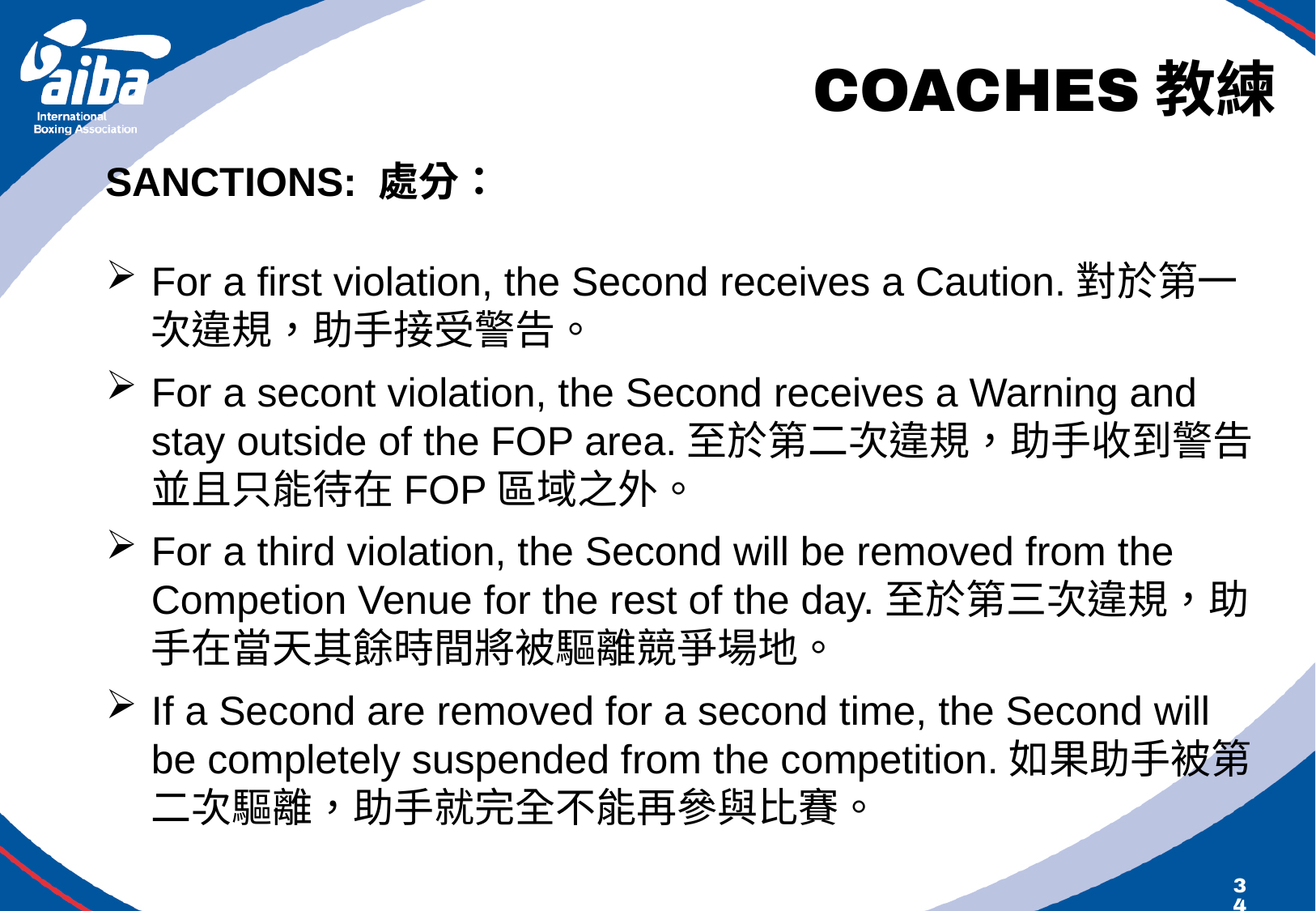

# COACHES教練
SANCTIONS: 處分：

For a first violation, the Second receives a Caution.對於第一次違規，助手接受警告。
For a secont violation, the Second receives a Warning and stay outside of the FOP area.至於第二次違規，助手收到警告並且只能待在FOP區域之外。
For a third violation, the Second will be removed from the Competion Venue for the rest of the day.至於第三次違規，助手在當天其餘時間將被驅離競爭場地。
If a Second are removed for a second time, the Second will be completely suspended from the competition.如果助手被第二次驅離，助手就完全不能再參與比賽。

343